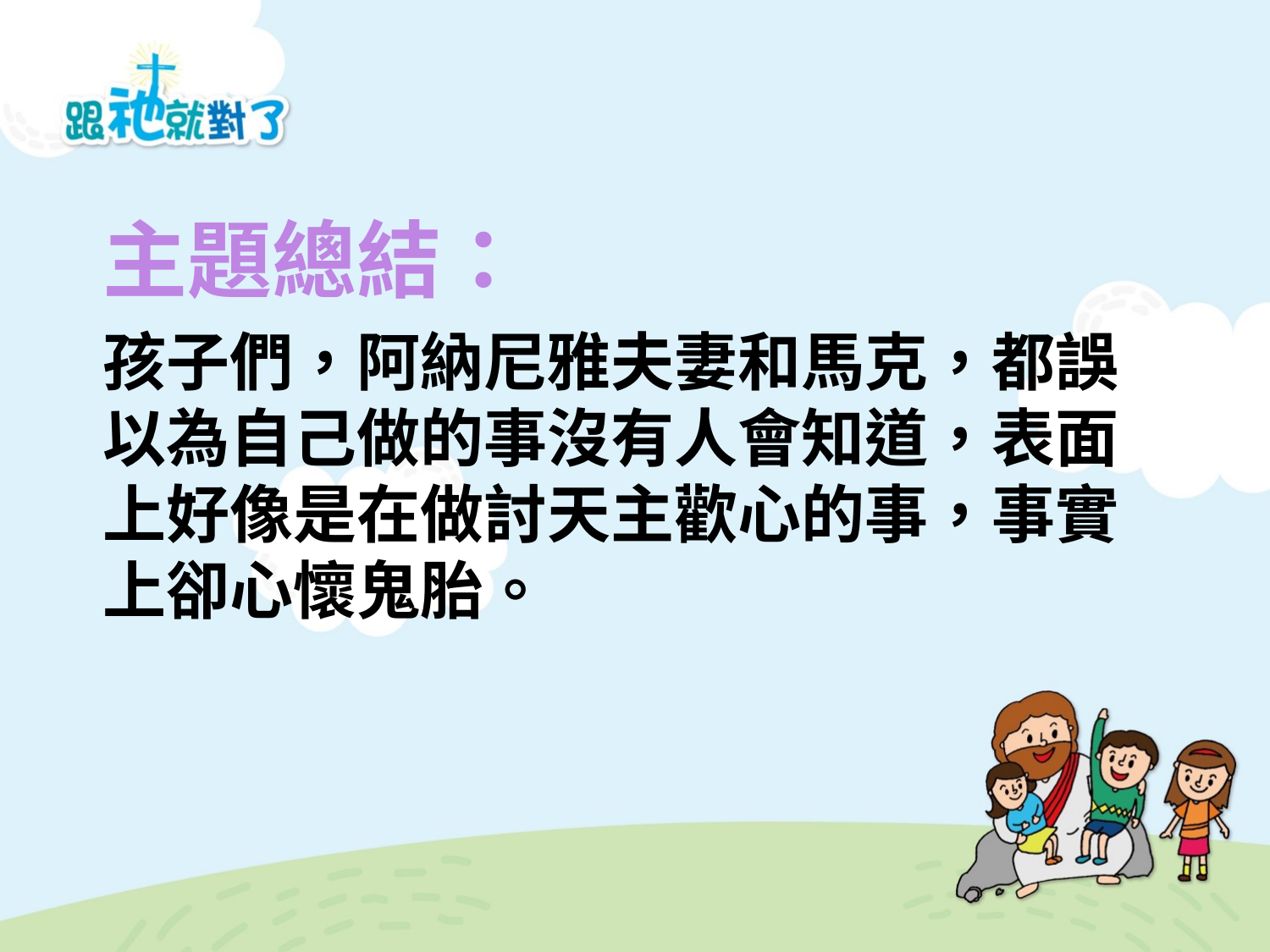

主題總結：
孩子們，阿納尼雅夫妻和馬克，都誤以為自己做的事沒有人會知道，表面上好像是在做討天主歡心的事，事實上卻心懷鬼胎。